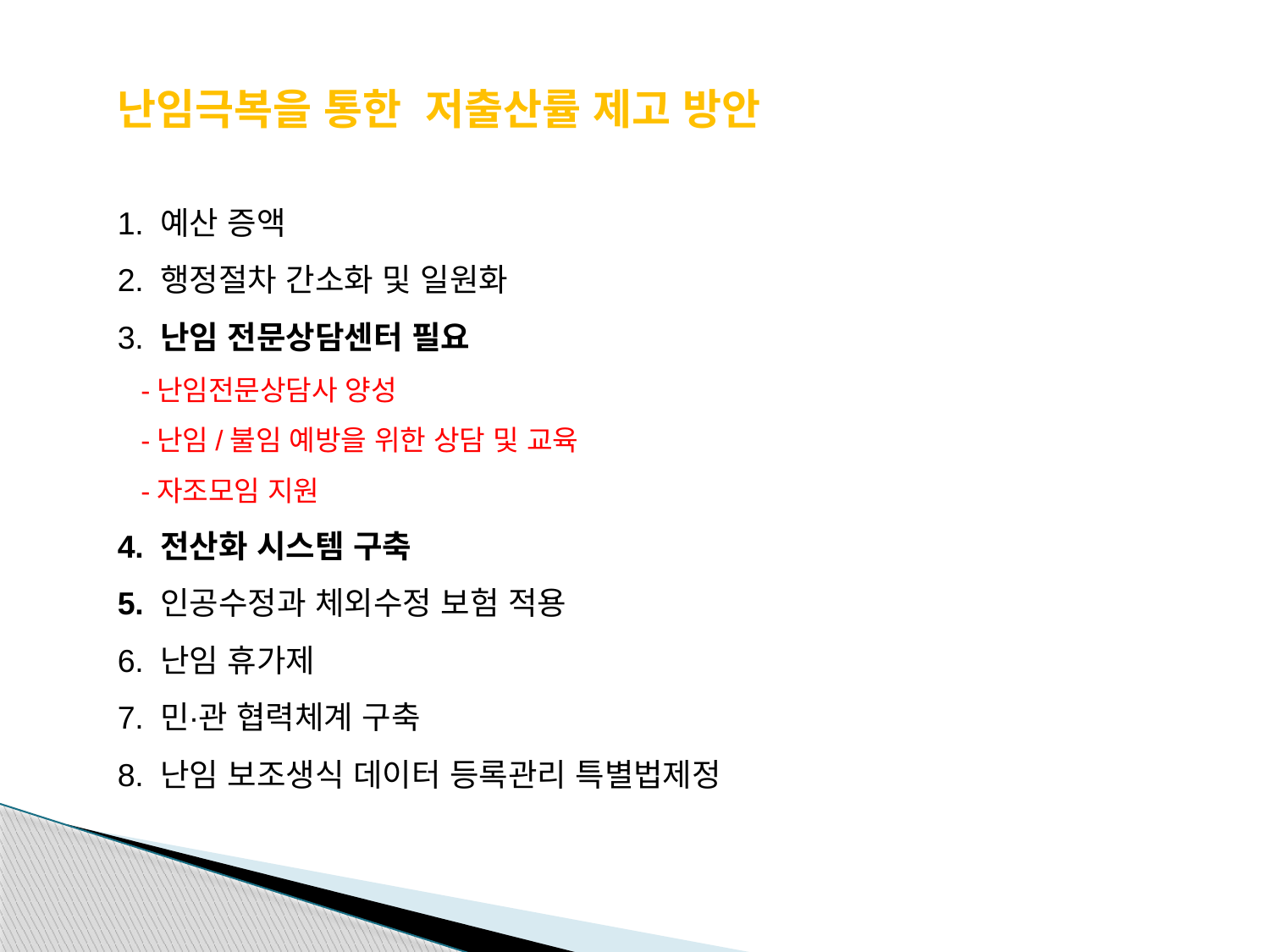

난임극복을 통한  저출산률 제고 방안

1. 예산 증액
2. 행정절차 간소화 및 일원화
3. 난임 전문상담센터 필요
   -난임전문상담사 양성
   -난임/불임 예방을 위한 상담 및 교육
   -자조모임 지원
4. 전산화 시스템 구축
5. 인공수정과 체외수정 보험 적용
6. 난임 휴가제
7. 민∙관 협력체계 구축
8. 난임 보조생식 데이터 등록관리 특별법제정